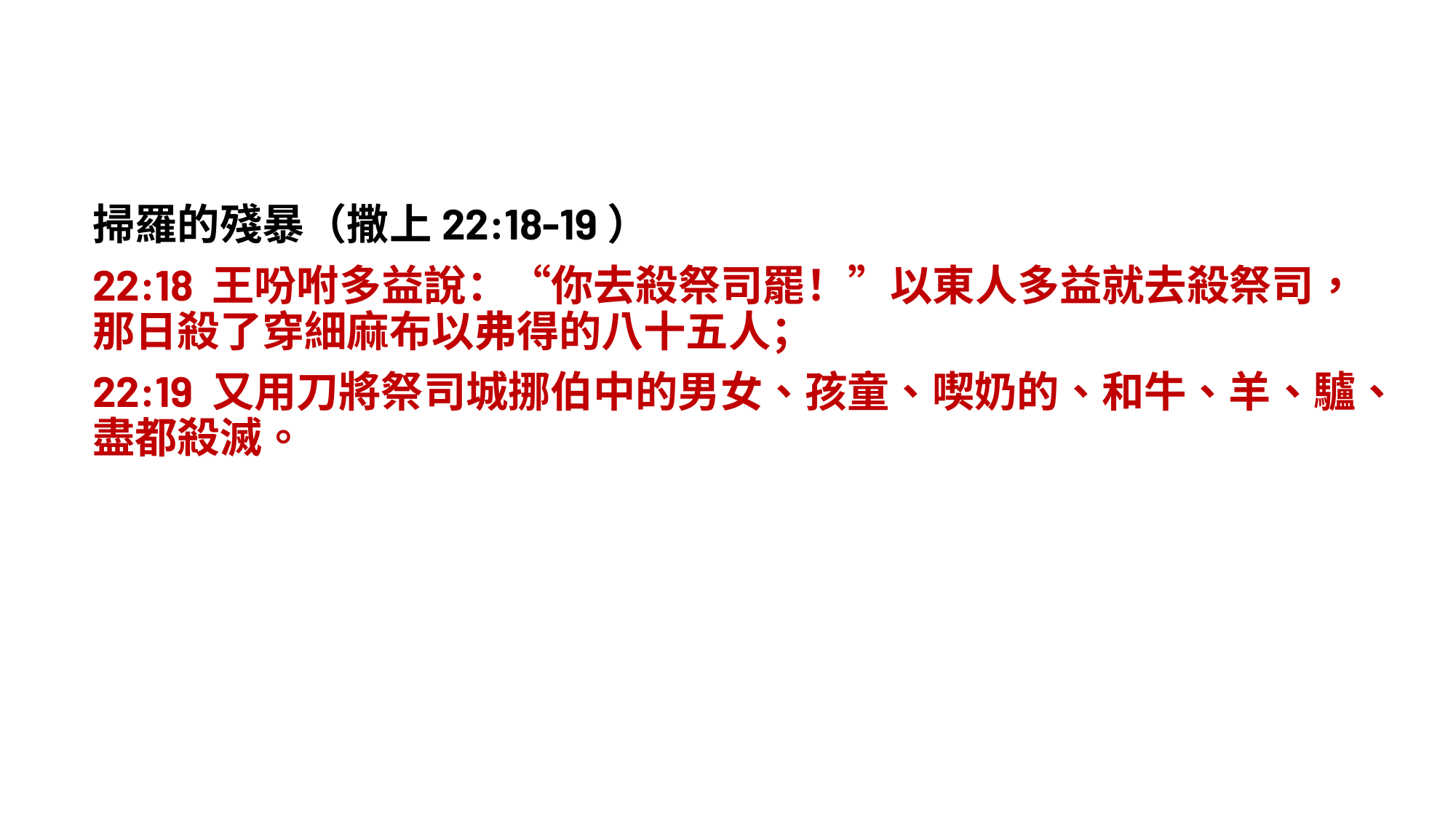

掃羅的殘暴（撒上22:18-19）
22:18 王吩咐多益說：“你去殺祭司罷！”以東人多益就去殺祭司，那日殺了穿細麻布以弗得的八十五人；
22:19 又用刀將祭司城挪伯中的男女、孩童、喫奶的、和牛、羊、驢、盡都殺滅。